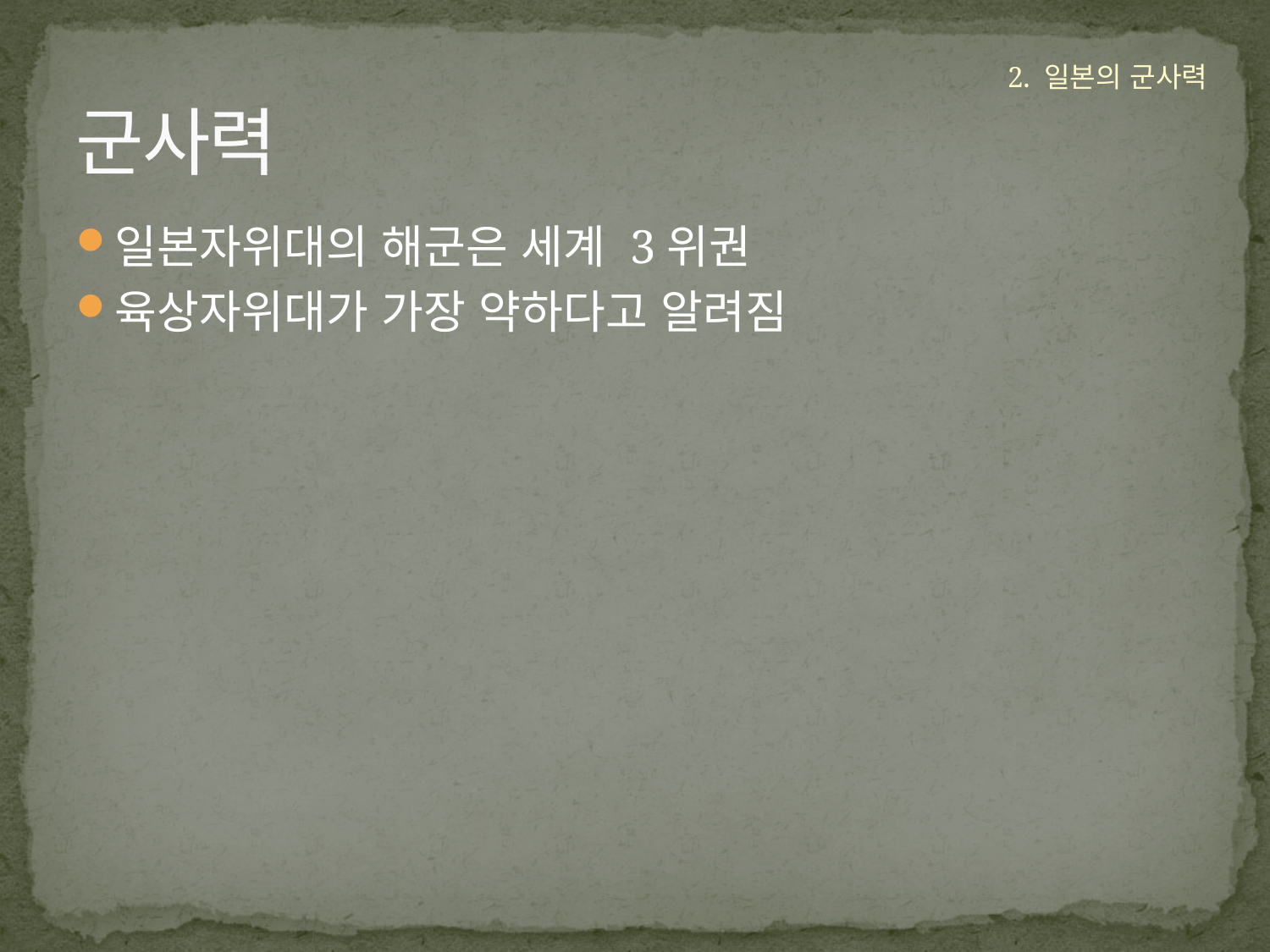

# 군사력
2. 일본의 군사력
일본자위대의 해군은 세계 3위권
육상자위대가 가장 약하다고 알려짐